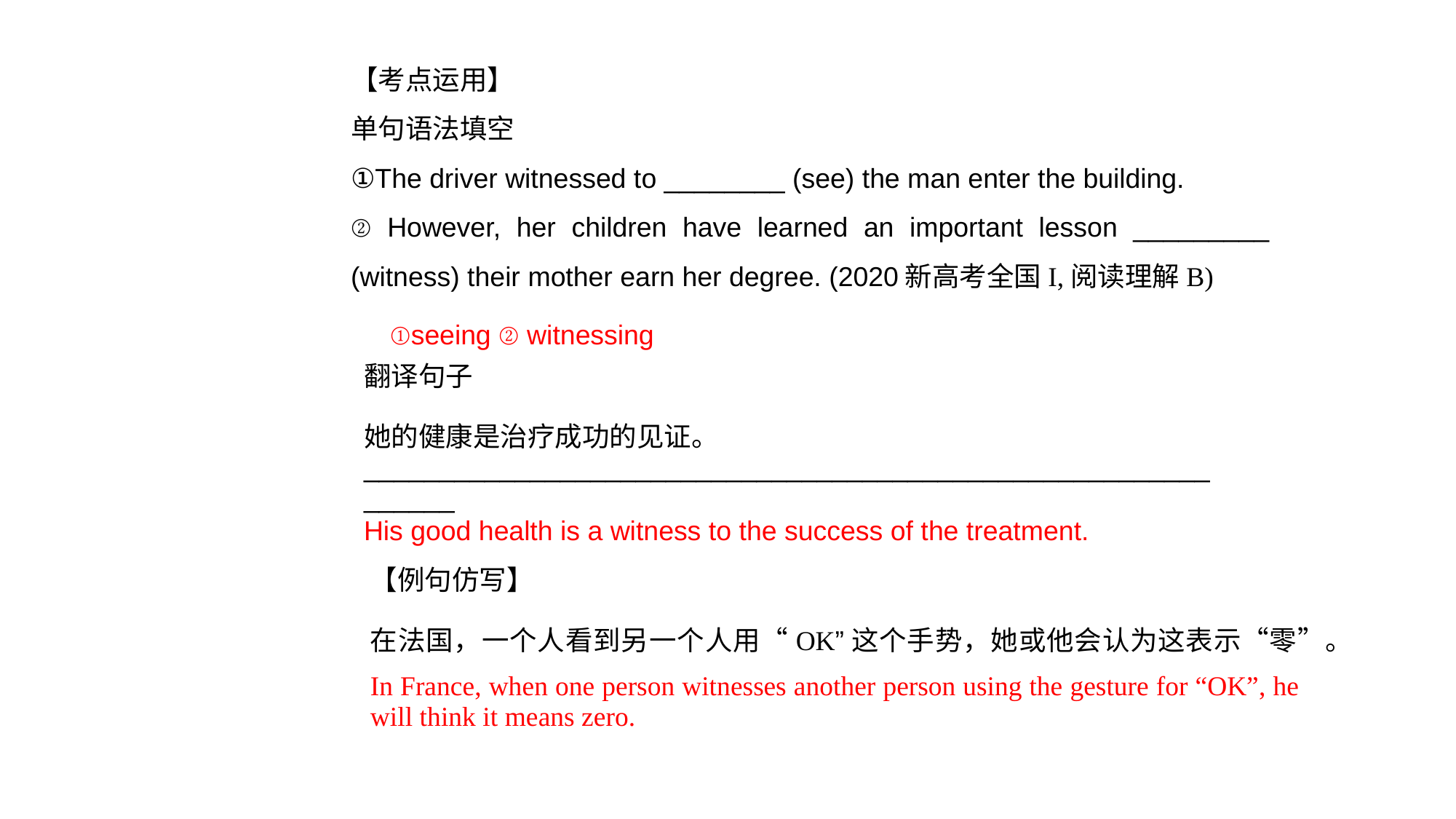

【考点运用】
单句语法填空
①The driver witnessed to ________ (see) the man enter the building.
② However, her children have learned an important lesson _________ (witness) their mother earn her degree. (2020新高考全国I,阅读理解B)
①seeing ② witnessing
翻译句子

她的健康是治疗成功的见证。
______________________________________________________________
His good health is a witness to the success of the treatment.
【例句仿写】

在法国，一个人看到另一个人用“OK”这个手势，她或他会认为这表示“零”。
In France, when one person witnesses another person using the gesture for “OK”, he
will think it means zero.